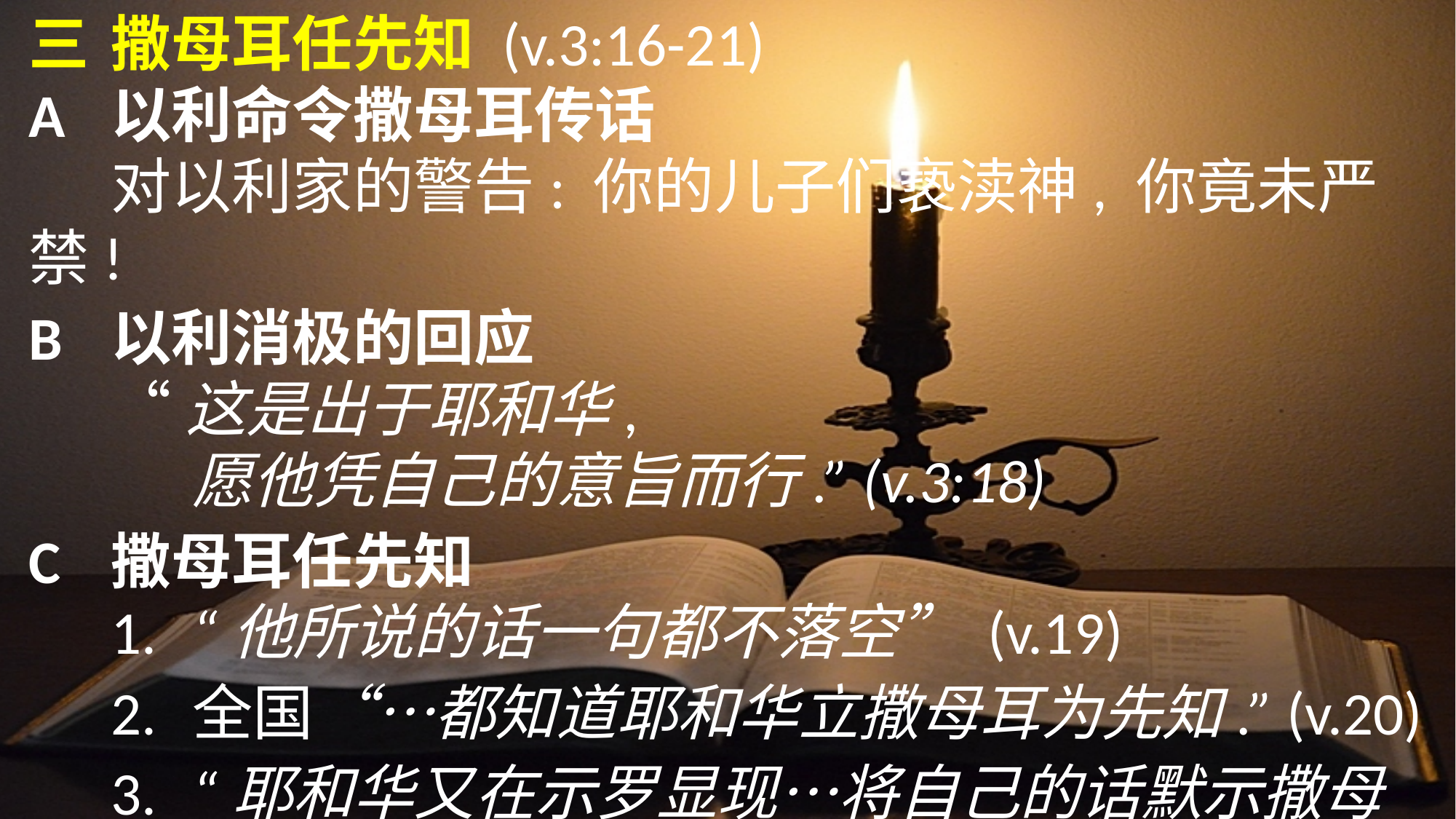

三	撒母耳任先知 (v.3:16-21)
A	以利命令撒母耳传话
	对以利家的警告: 你的儿子们亵渎神, 你竟未严禁!
B	以利消极的回应
	“这是出于耶和华,
		愿他凭自己的意旨而行.” (v.3:18)
C	撒母耳任先知
	1.	“他所说的话一句都不落空” (v.19)
	2.	全国“…都知道耶和华立撒母耳为先知.” (v.20)
	3.	“耶和华又在示罗显现…将自己的话默示撒母耳,
		撒母耳就把这话传遍以色列地.” (v.21)